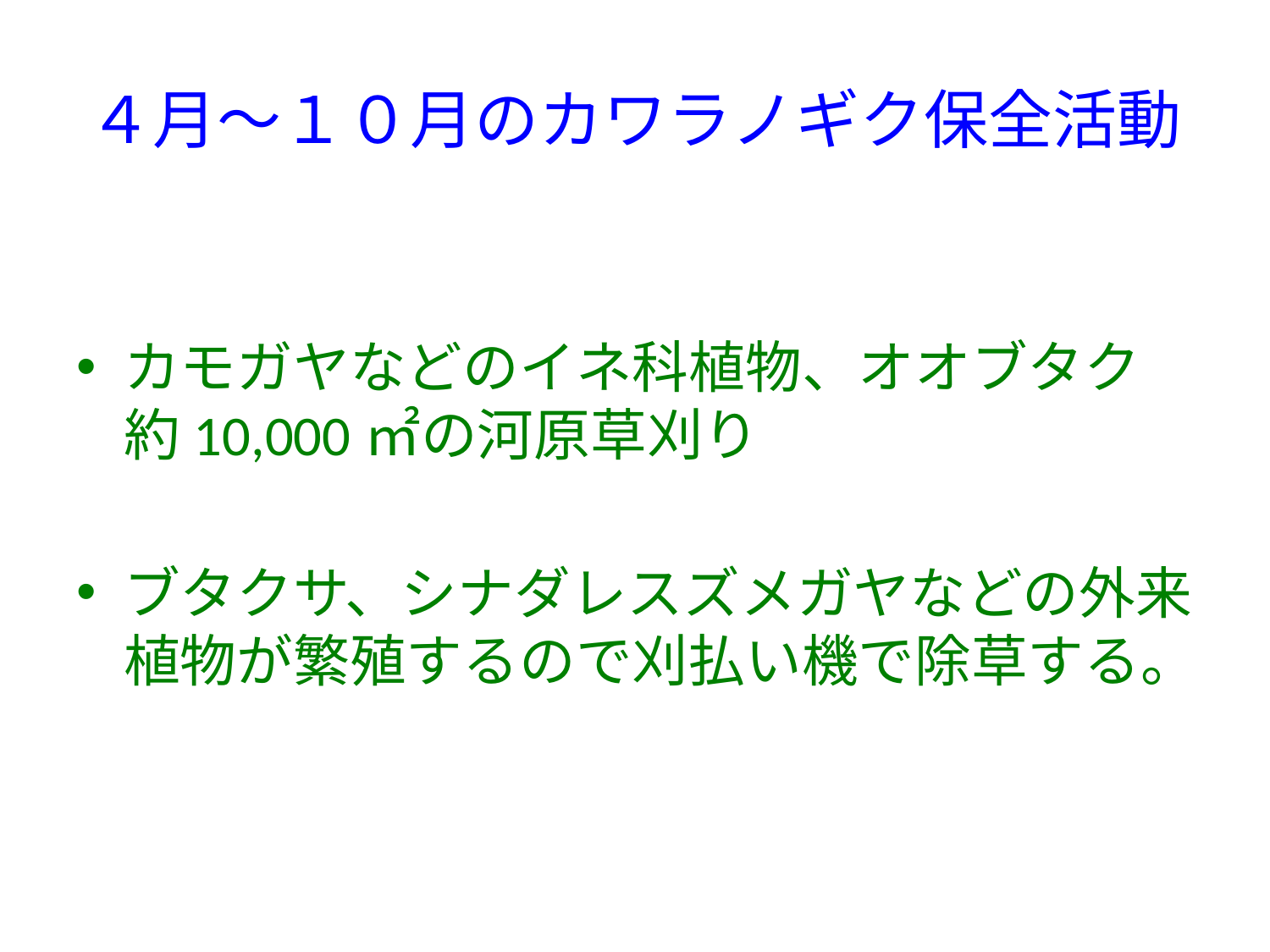

# ４月〜１０月のカワラノギク保全活動

カモガヤなどのイネ科植物、オオブタク約10,000㎡の河原草刈り

ブタクサ、シナダレスズメガヤなどの外来植物が繁殖するので刈払い機で除草する。